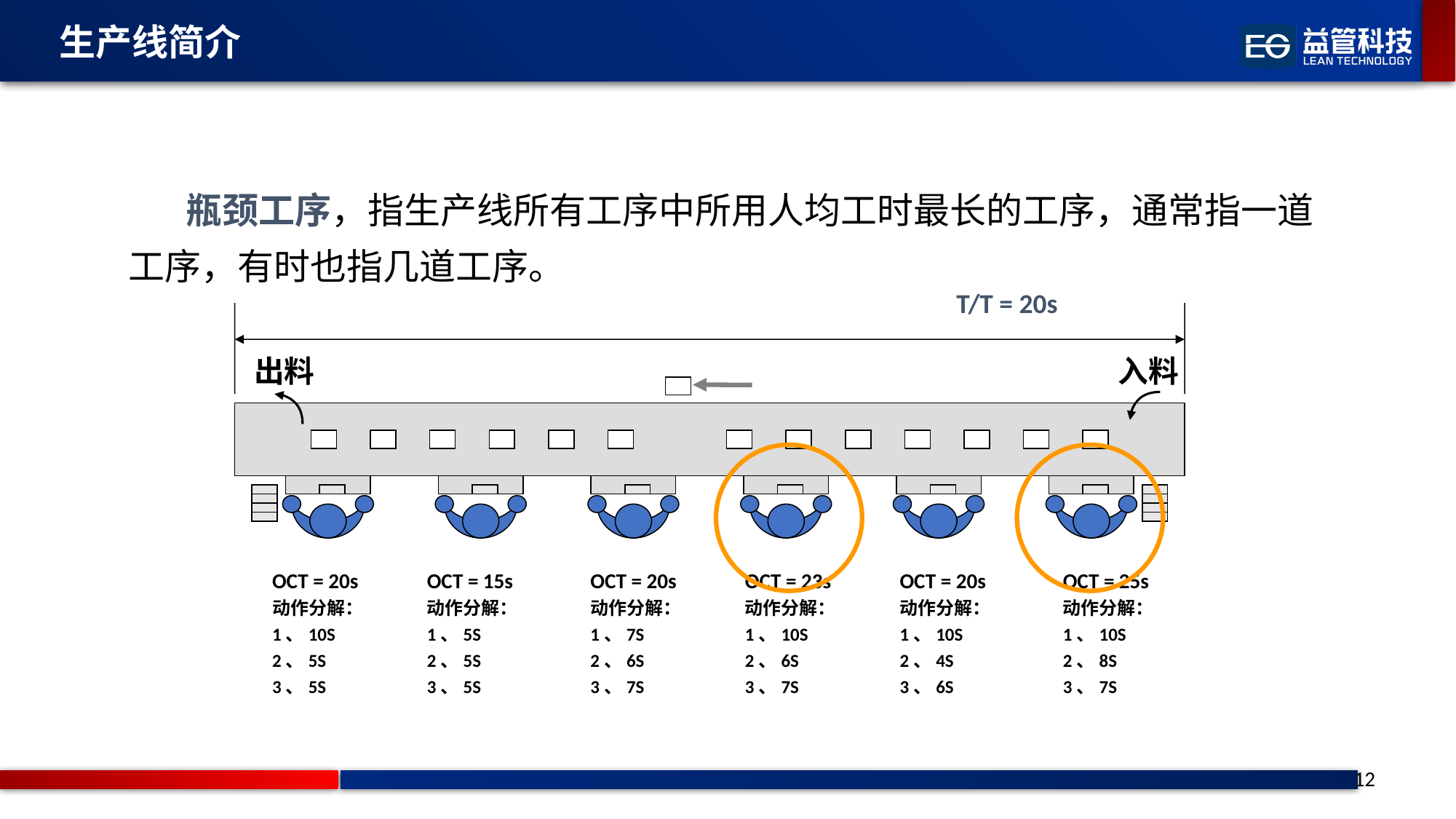

生产线简介
      瓶颈工序，指生产线所有工序中所用人均工时最长的工序，通常指一道工序，有时也指几道工序。
T/T = 20s

出料
入料

OCT = 20s
动作分解：
1、10S
2、5S
3、5S
OCT = 15s
动作分解：
1、5S
2、5S
3、5S
OCT = 20s
动作分解：
1、7S
2、6S
3、7S
OCT = 23s
动作分解：
1、10S
2、6S
3、7S
OCT = 20s
动作分解：
1、10S
2、4S
3、6S
OCT = 25s
动作分解：
1、10S
2、8S
3、7S